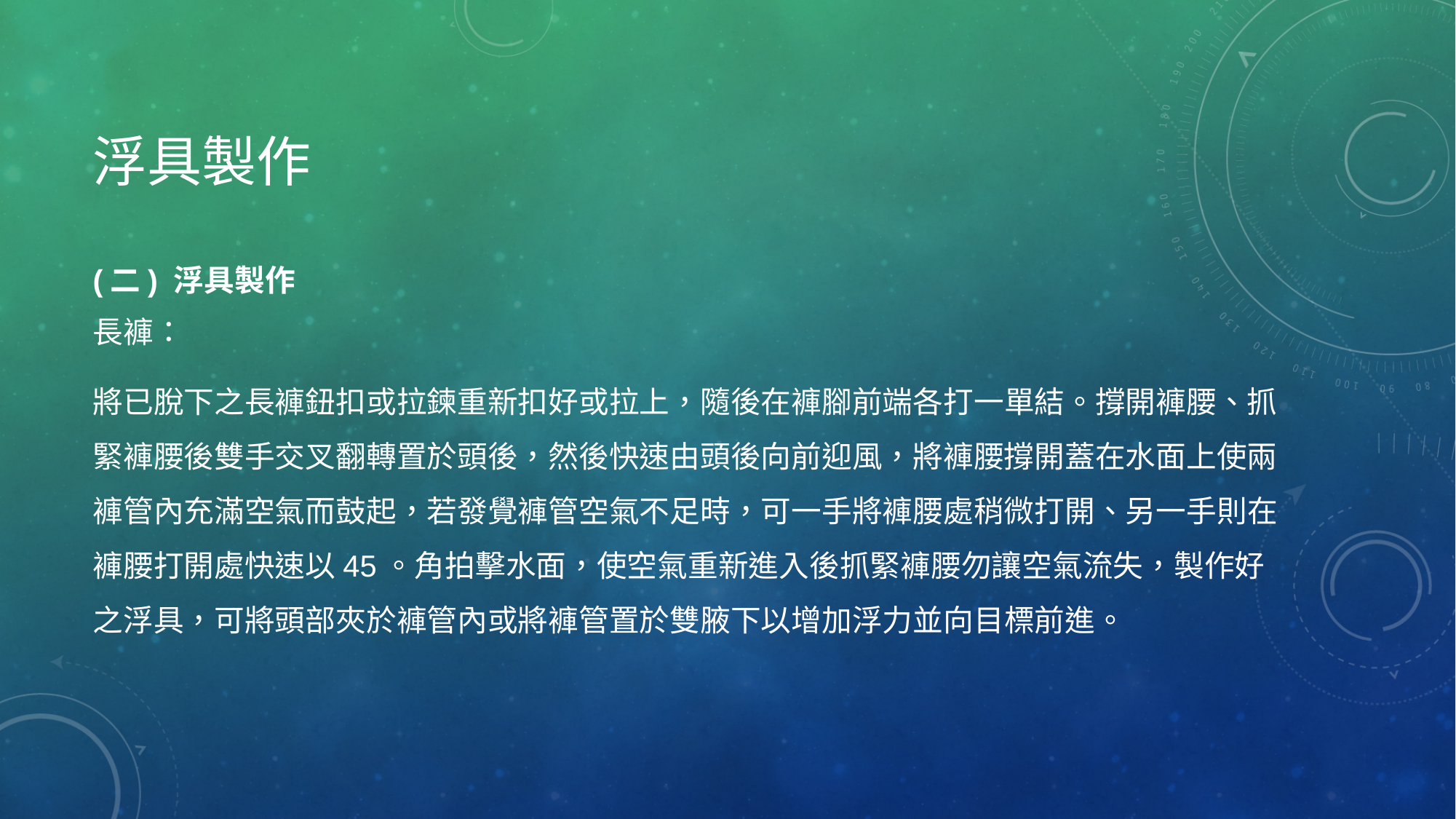

# 浮具製作
(二) 浮具製作
長褲：
將已脫下之長褲鈕扣或拉鍊重新扣好或拉上，隨後在褲腳前端各打一單結。撐開褲腰、抓緊褲腰後雙手交叉翻轉置於頭後，然後快速由頭後向前迎風，將褲腰撐開蓋在水面上使兩褲管內充滿空氣而鼓起，若發覺褲管空氣不足時，可一手將褲腰處稍微打開、另一手則在褲腰打開處快速以45。角拍擊水面，使空氣重新進入後抓緊褲腰勿讓空氣流失，製作好之浮具，可將頭部夾於褲管內或將褲管置於雙腋下以增加浮力並向目標前進。